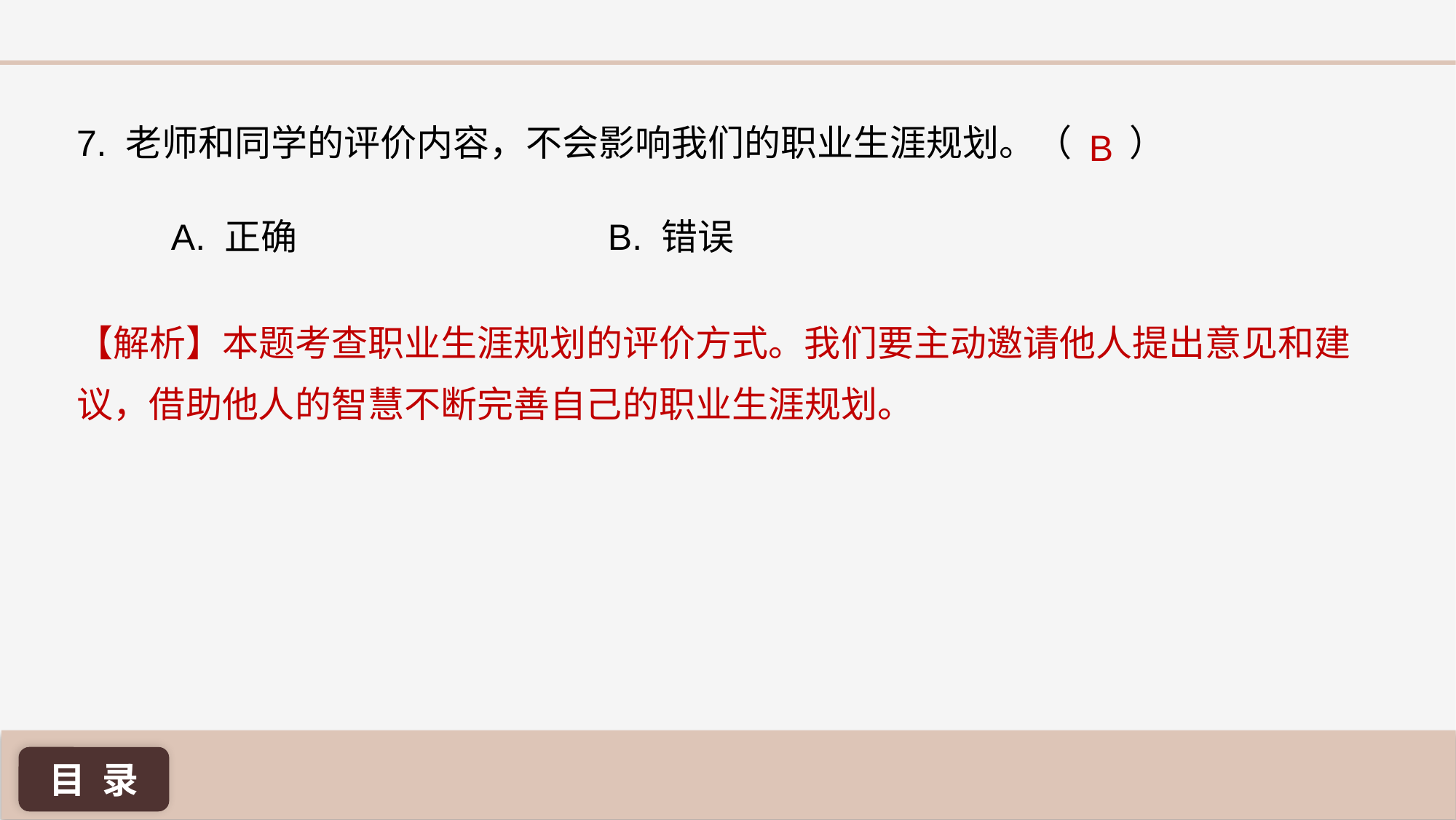

7. 老师和同学的评价内容，不会影响我们的职业生涯规划。（       ）
B
A. 正确 			B. 错误
【解析】本题考查职业生涯规划的评价方式。我们要主动邀请他人提出意见和建议，借助他人的智慧不断完善自己的职业生涯规划。